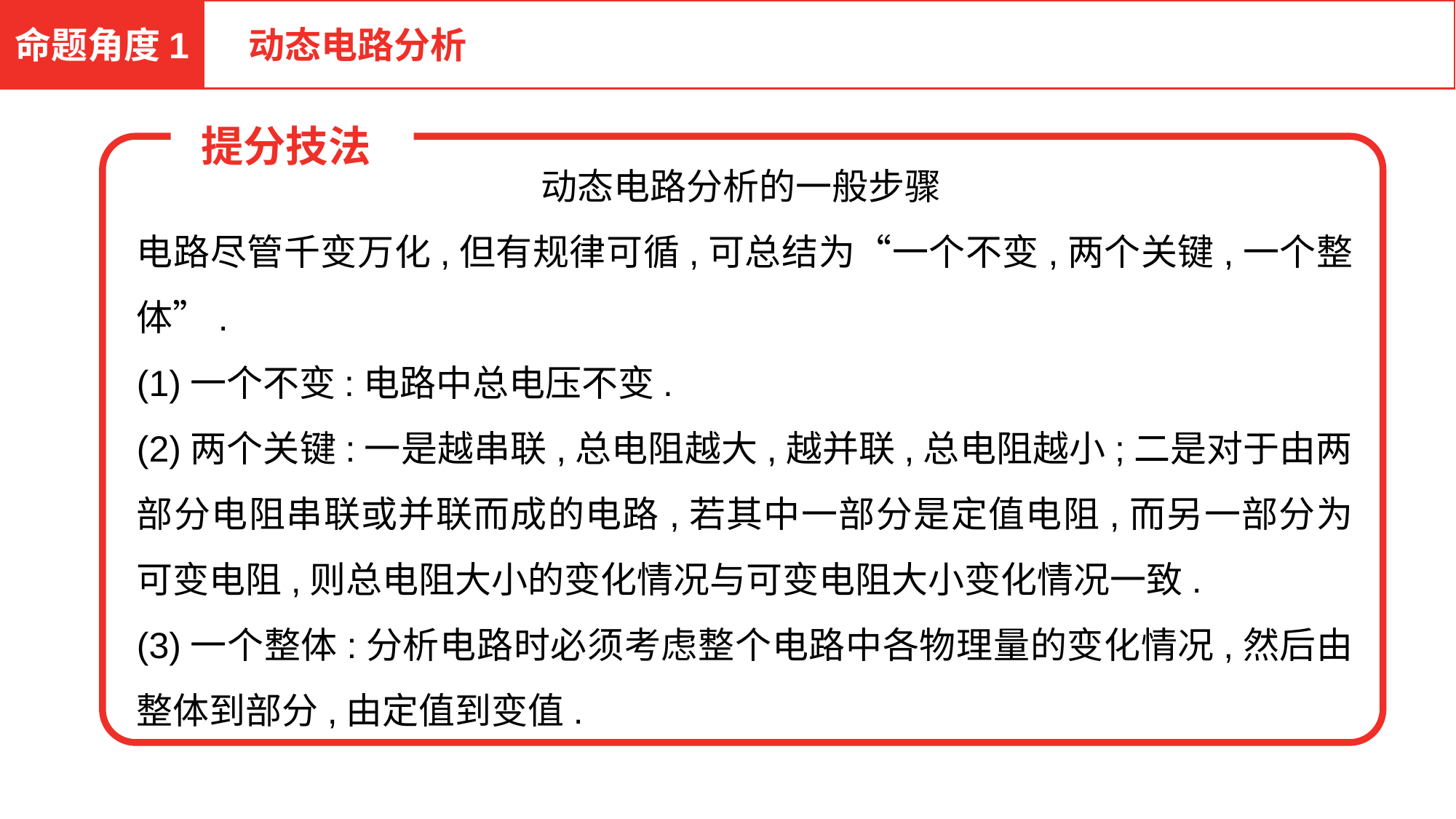

命题角度1
  动态电路分析
 提分技法

动态电路分析的一般步骤
电路尽管千变万化,但有规律可循,可总结为“一个不变,两个关键,一个整体”.
(1)一个不变:电路中总电压不变.
(2)两个关键:一是越串联,总电阻越大,越并联,总电阻越小;二是对于由两部分电阻串联或并联而成的电路,若其中一部分是定值电阻,而另一部分为可变电阻,则总电阻大小的变化情况与可变电阻大小变化情况一致.
(3)一个整体:分析电路时必须考虑整个电路中各物理量的变化情况,然后由整体到部分,由定值到变值.